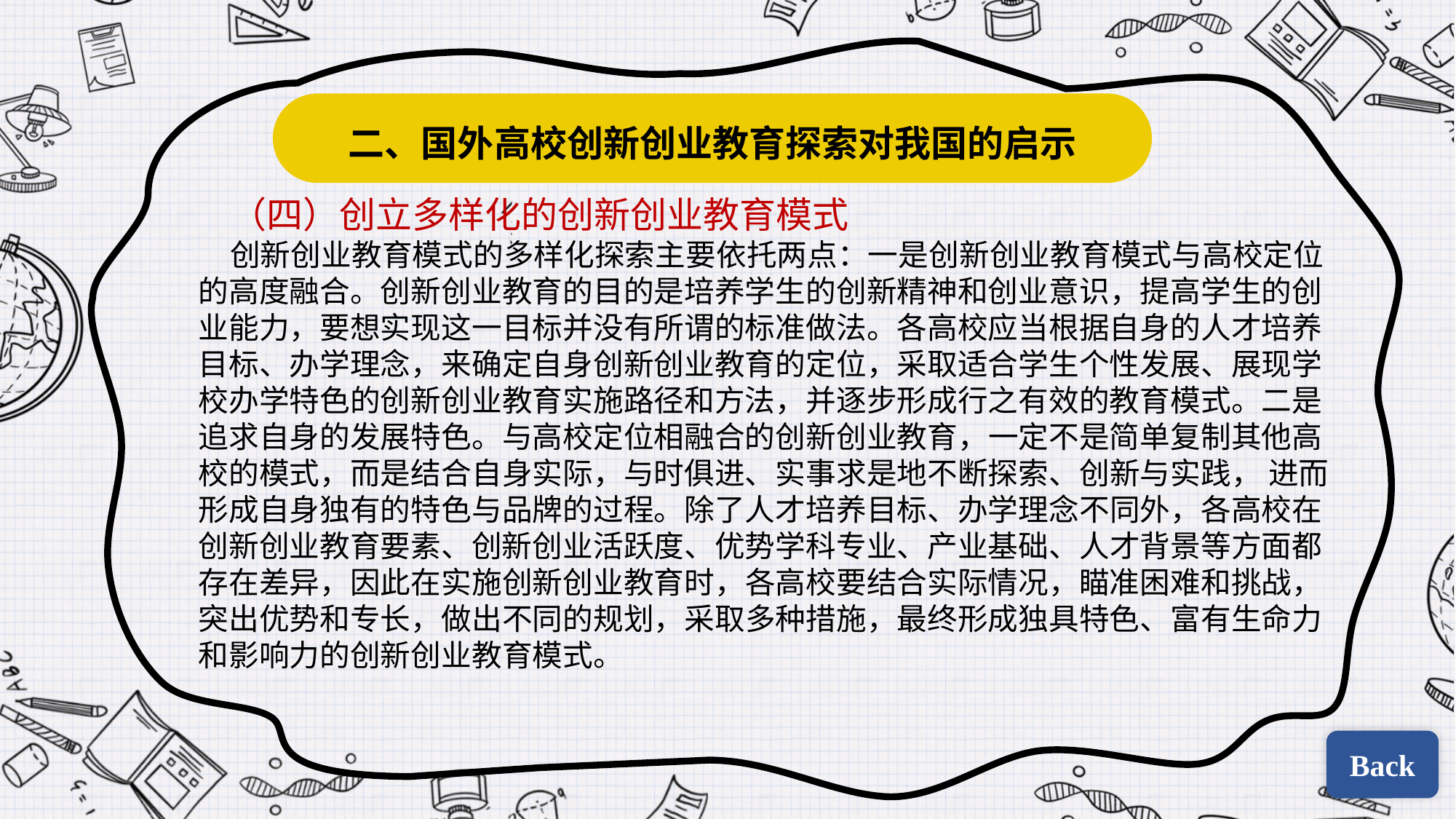

二、国外高校创新创业教育探索对我国的启示
（四）创立多样化的创新创业教育模式
创新创业教育模式的多样化探索主要依托两点：一是创新创业教育模式与高校定位的高度融合。创新创业教育的目的是培养学生的创新精神和创业意识，提高学生的创业能力，要想实现这一目标并没有所谓的标准做法。各高校应当根据自身的人才培养目标、办学理念，来确定自身创新创业教育的定位，采取适合学生个性发展、展现学校办学特色的创新创业教育实施路径和方法，并逐步形成行之有效的教育模式。二是追求自身的发展特色。与高校定位相融合的创新创业教育，一定不是简单复制其他高校的模式，而是结合自身实际，与时俱进、实事求是地不断探索、创新与实践， 进而形成自身独有的特色与品牌的过程。除了人才培养目标、办学理念不同外，各高校在创新创业教育要素、创新创业活跃度、优势学科专业、产业基础、人才背景等方面都存在差异，因此在实施创新创业教育时，各高校要结合实际情况，瞄准困难和挑战，突出优势和专长，做出不同的规划，采取多种措施，最终形成独具特色、富有生命力和影响力的创新创业教育模式。

Back